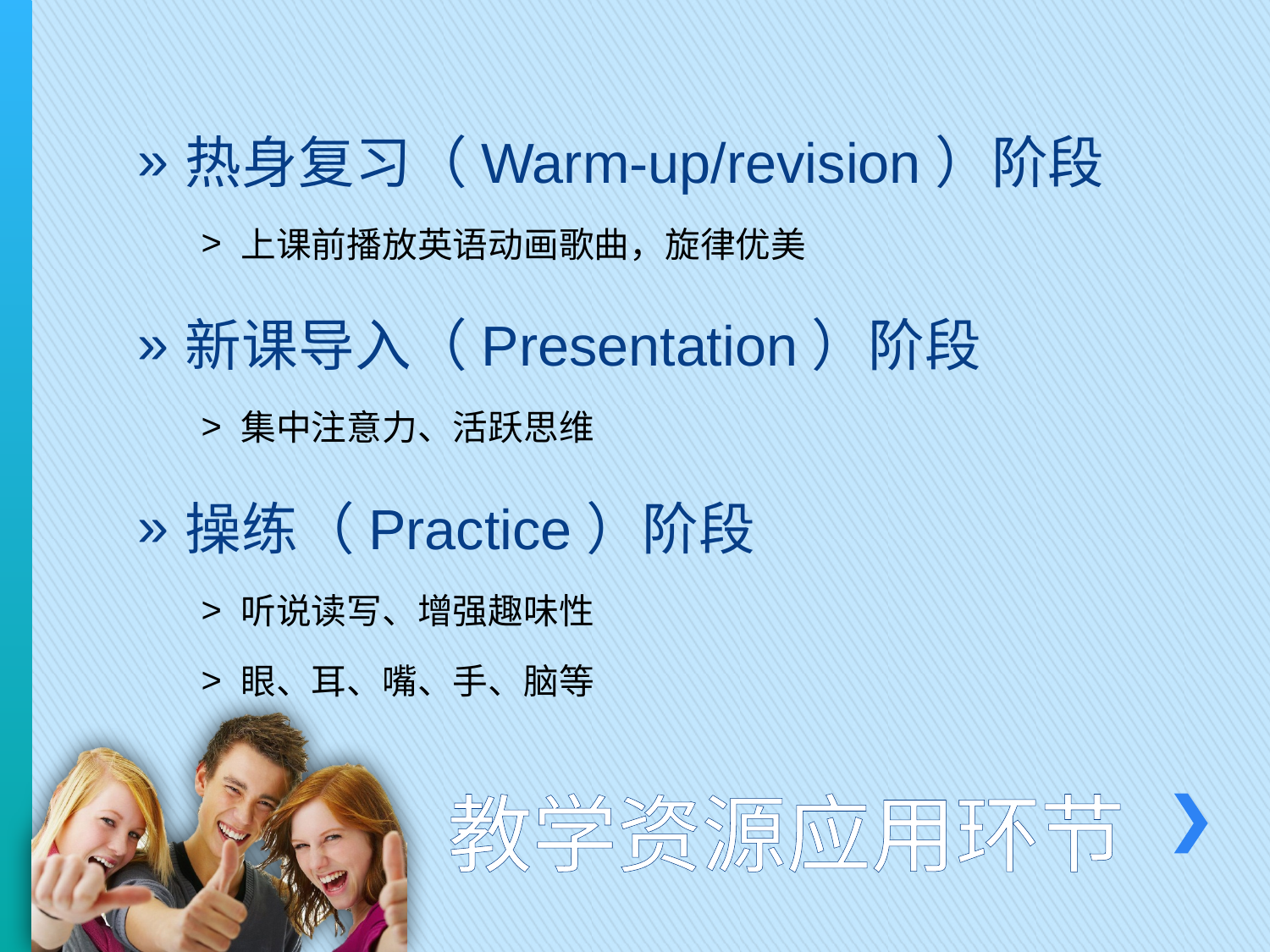

热身复习（Warm-up/revision）阶段
上课前播放英语动画歌曲，旋律优美
新课导入（Presentation）阶段
集中注意力、活跃思维
操练（Practice）阶段
听说读写、增强趣味性
眼、耳、嘴、手、脑等
# 教学资源应用环节